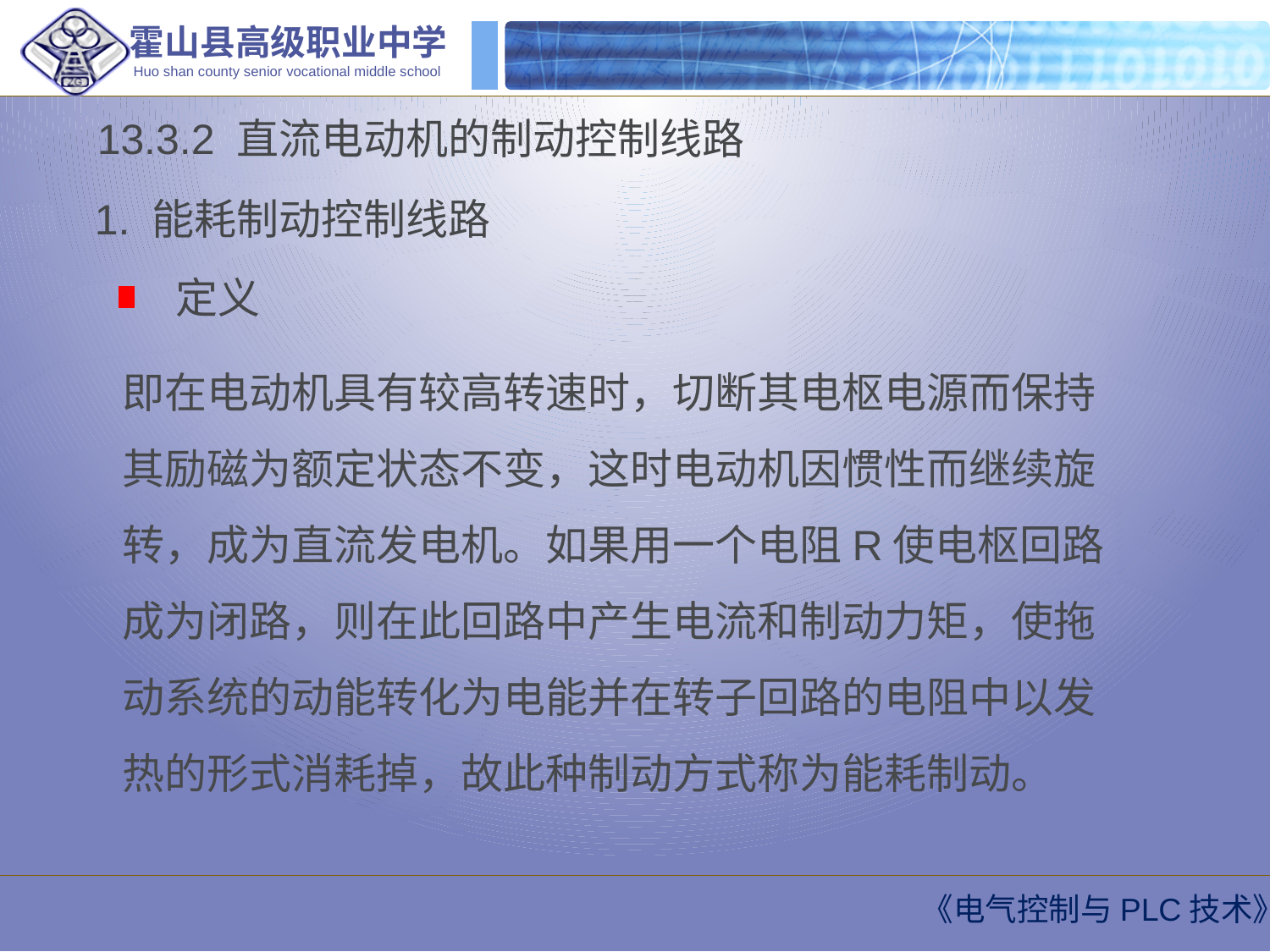

13.3.2 直流电动机的制动控制线路
1. 能耗制动控制线路
定义

即在电动机具有较高转速时，切断其电枢电源而保持其励磁为额定状态不变，这时电动机因惯性而继续旋转，成为直流发电机。如果用一个电阻R使电枢回路成为闭路，则在此回路中产生电流和制动力矩，使拖动系统的动能转化为电能并在转子回路的电阻中以发热的形式消耗掉，故此种制动方式称为能耗制动。